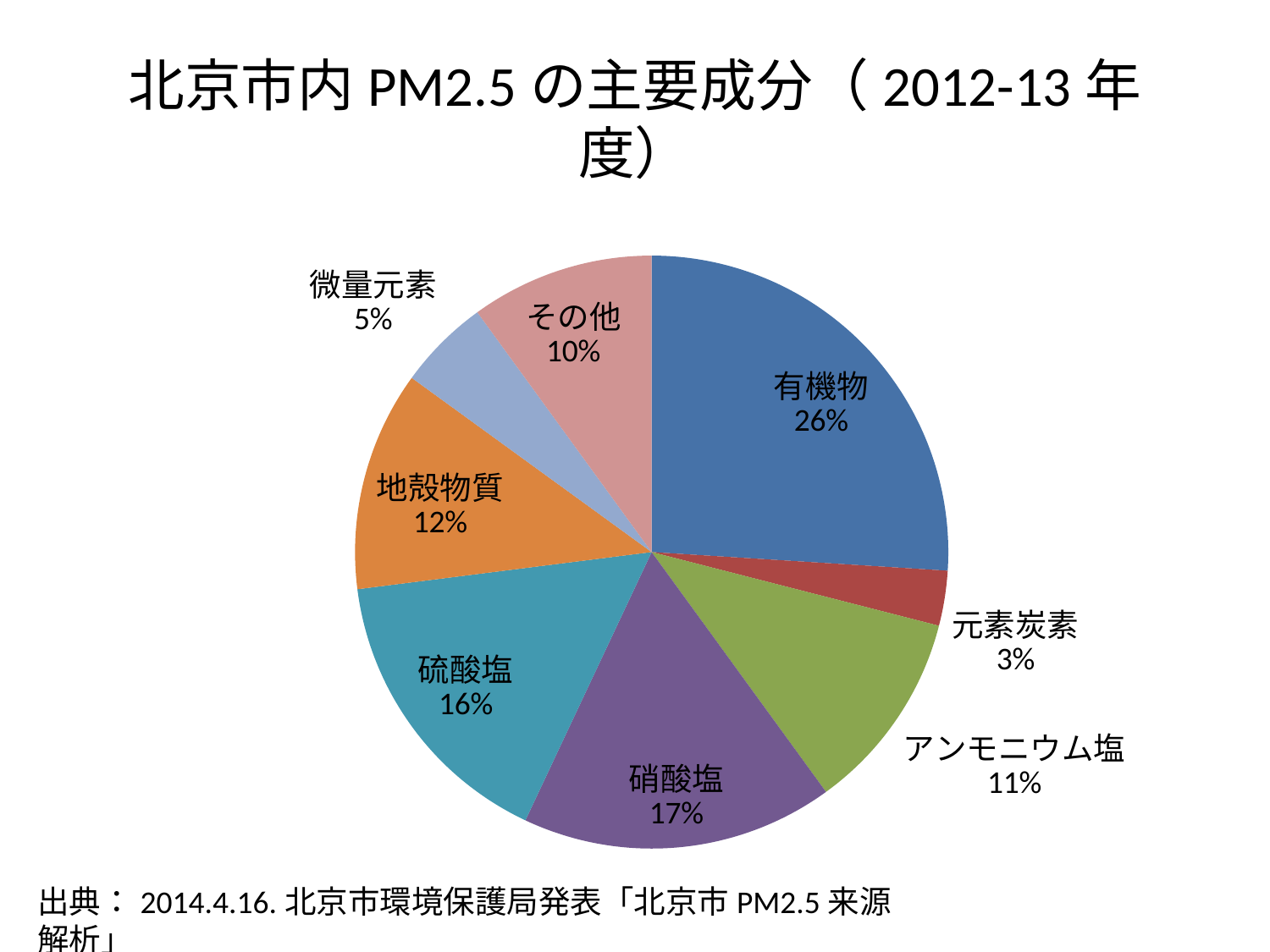

# 北京市内PM2.5の主要成分（2012-13年度）

### Chart:

| Category | 　 |
|---|---|
| 有機物 | 26.0 |
| 元素炭素 | 3.0 |
| アンモニウム塩 | 11.0 |
| 硝酸塩 | 17.0 |
| 硫酸塩 | 16.0 |
| 地殻物質 | 12.0 |
| 微量元素 | 5.0 |
| その他 | 10.0 |
出典：2014.4.16.北京市環境保護局発表「北京市PM2.5来源解析」